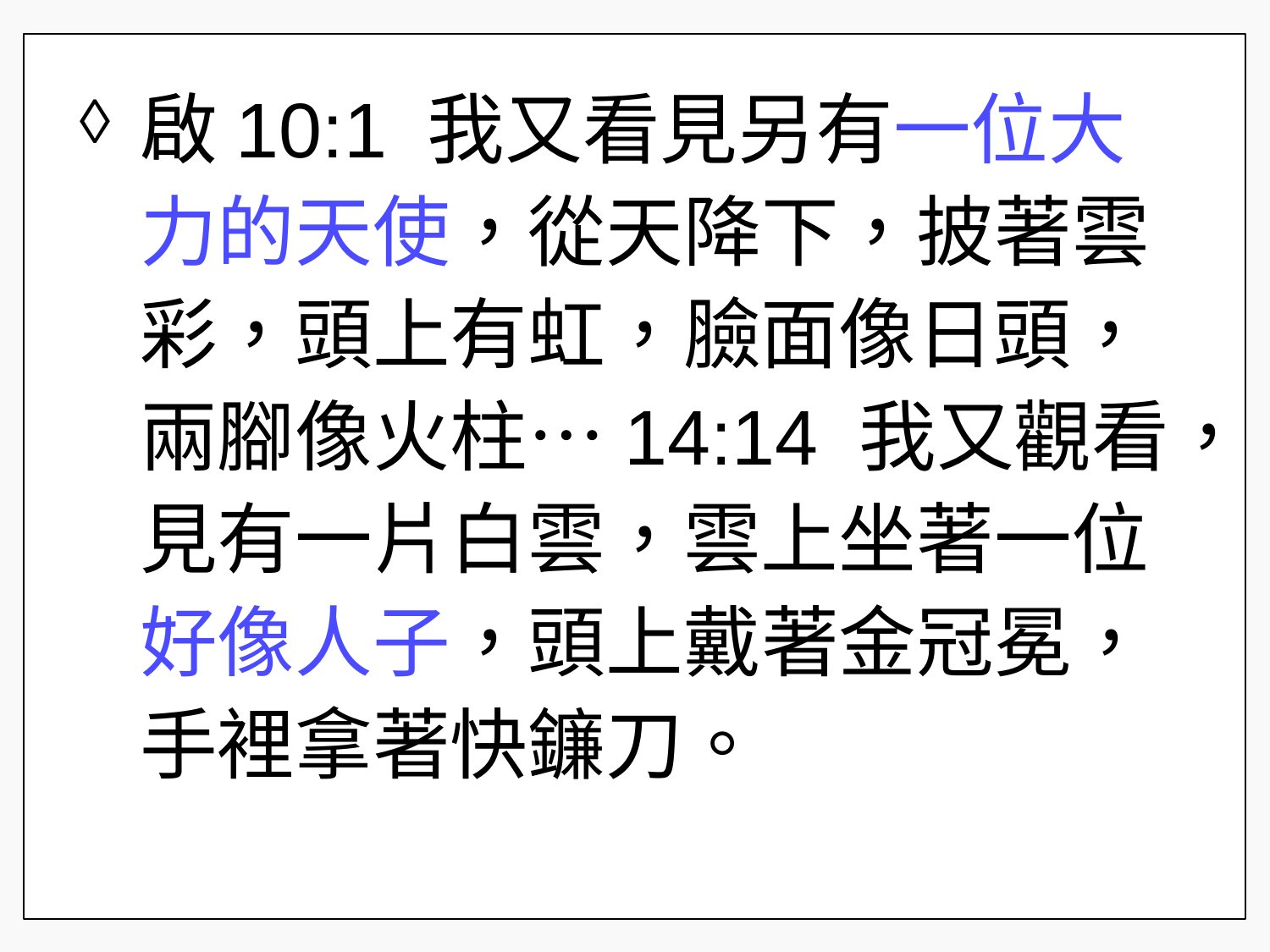

啟10:1 我又看見另有一位大力的天使，從天降下，披著雲彩，頭上有虹，臉面像日頭，兩腳像火柱…14:14 我又觀看，見有一片白雲，雲上坐著一位好像人子，頭上戴著金冠冕，手裡拿著快鐮刀。